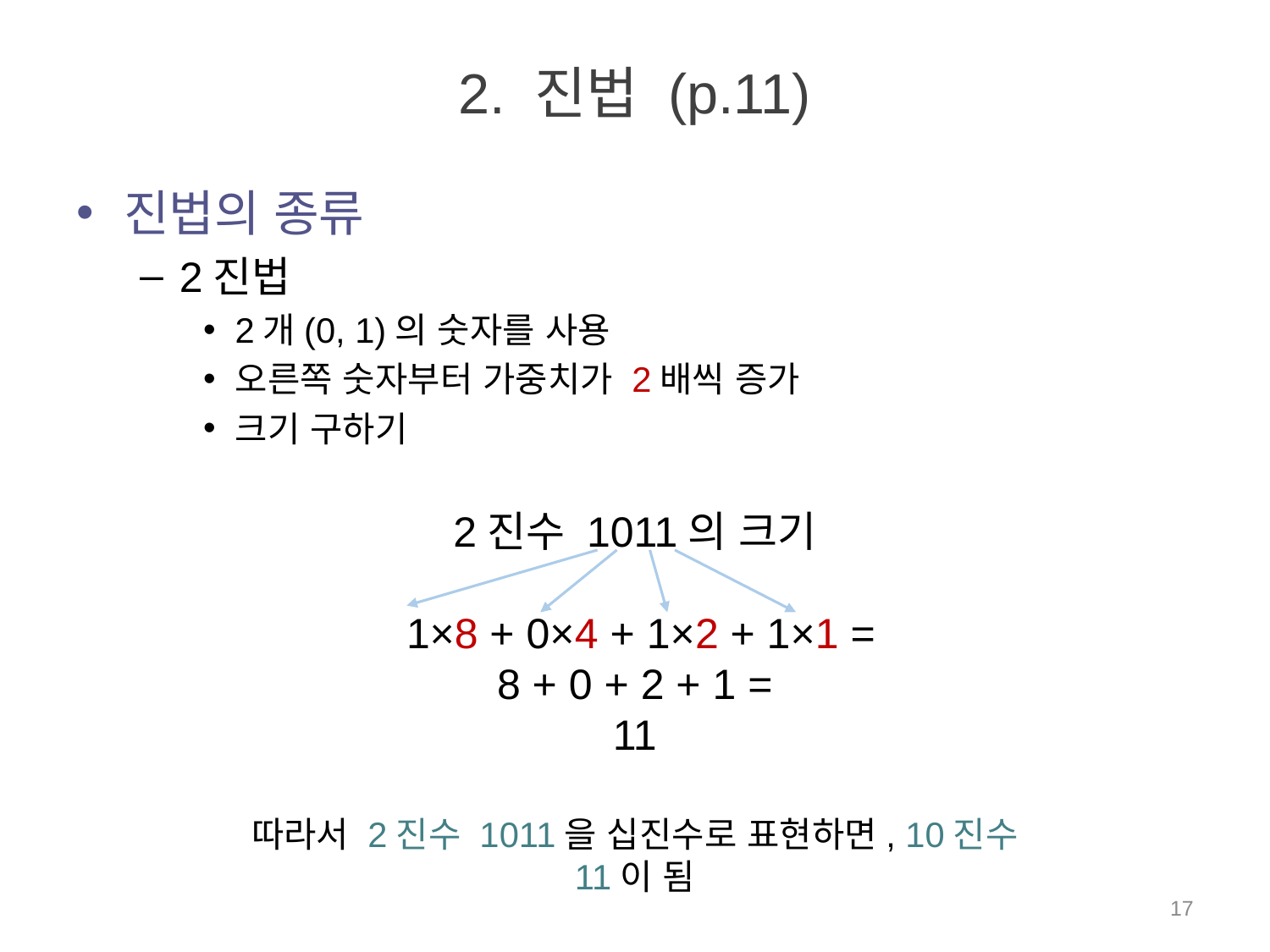

# 2. 진법 (p.11)
진법의 종류
2진법
2개(0, 1)의 숫자를 사용
오른쪽 숫자부터 가중치가 2배씩 증가
크기 구하기
2진수 1011의 크기

 1×8 + 0×4 + 1×2 + 1×1 =
8 + 0 + 2 + 1 =
11
따라서 2진수 1011을 십진수로 표현하면, 10진수 11이 됨
17